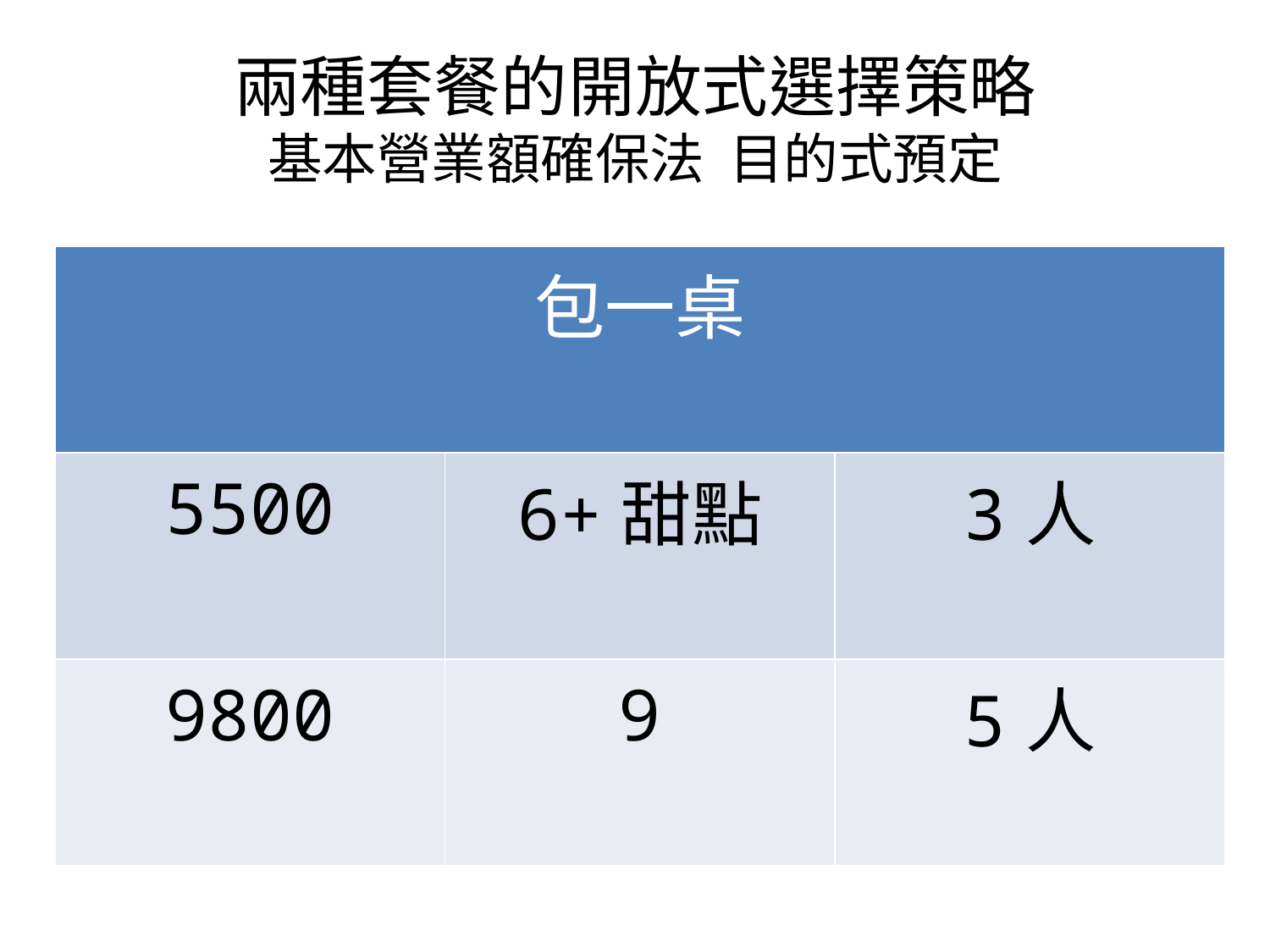

# 兩種套餐的開放式選擇策略 基本營業額確保法  目的式預定
| 包一桌 |  |  |
| --- | --- | --- |
| 5500 | 6+甜點 | 3人 |
| 9800 | 9 | 5人 |